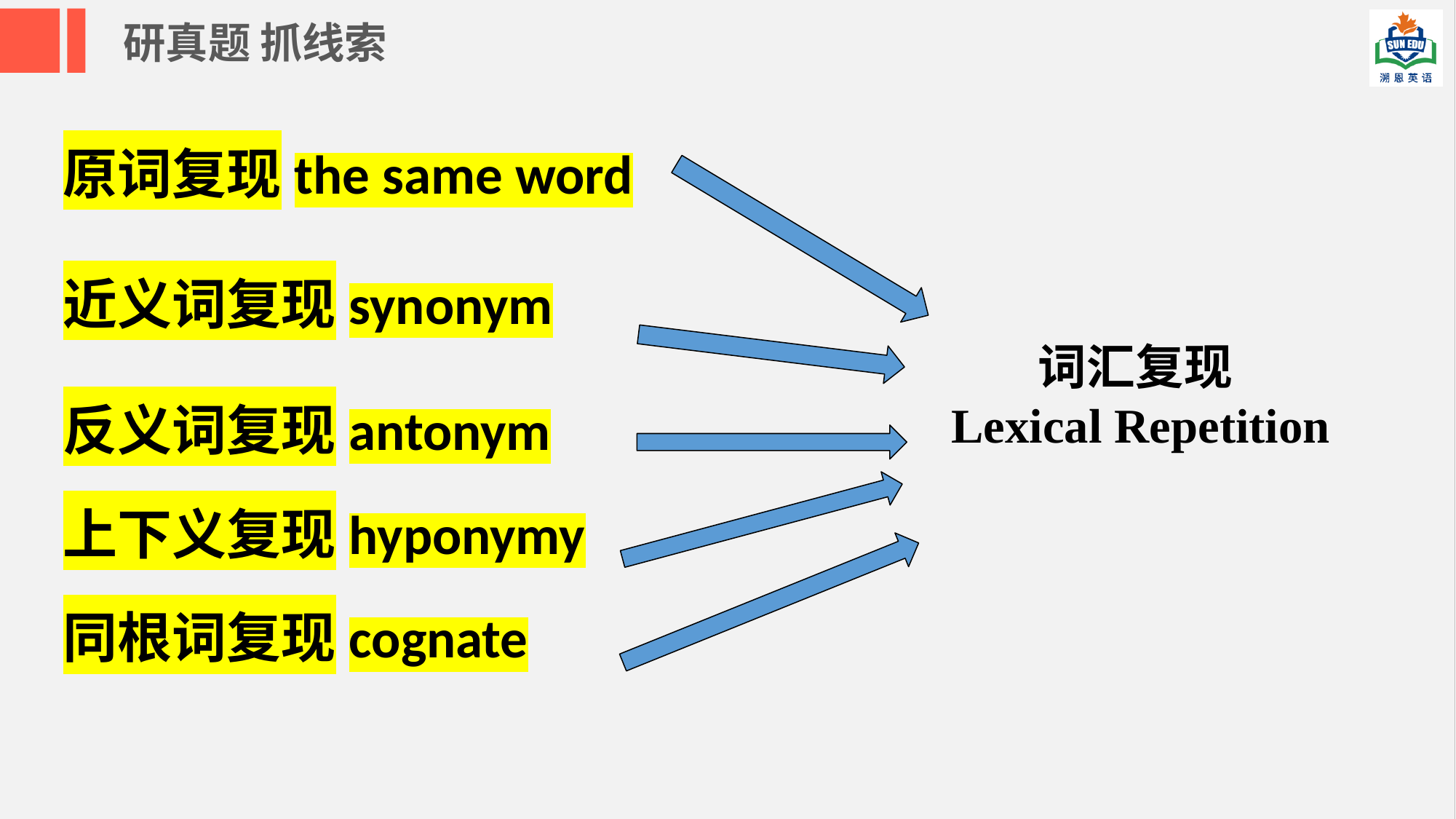

研真题 抓线索
原词复现the same word

近义词复现synonym
词汇复现
Lexical Repetition

反义词复现antonym

上下义复现hyponymy

同根词复现cognate